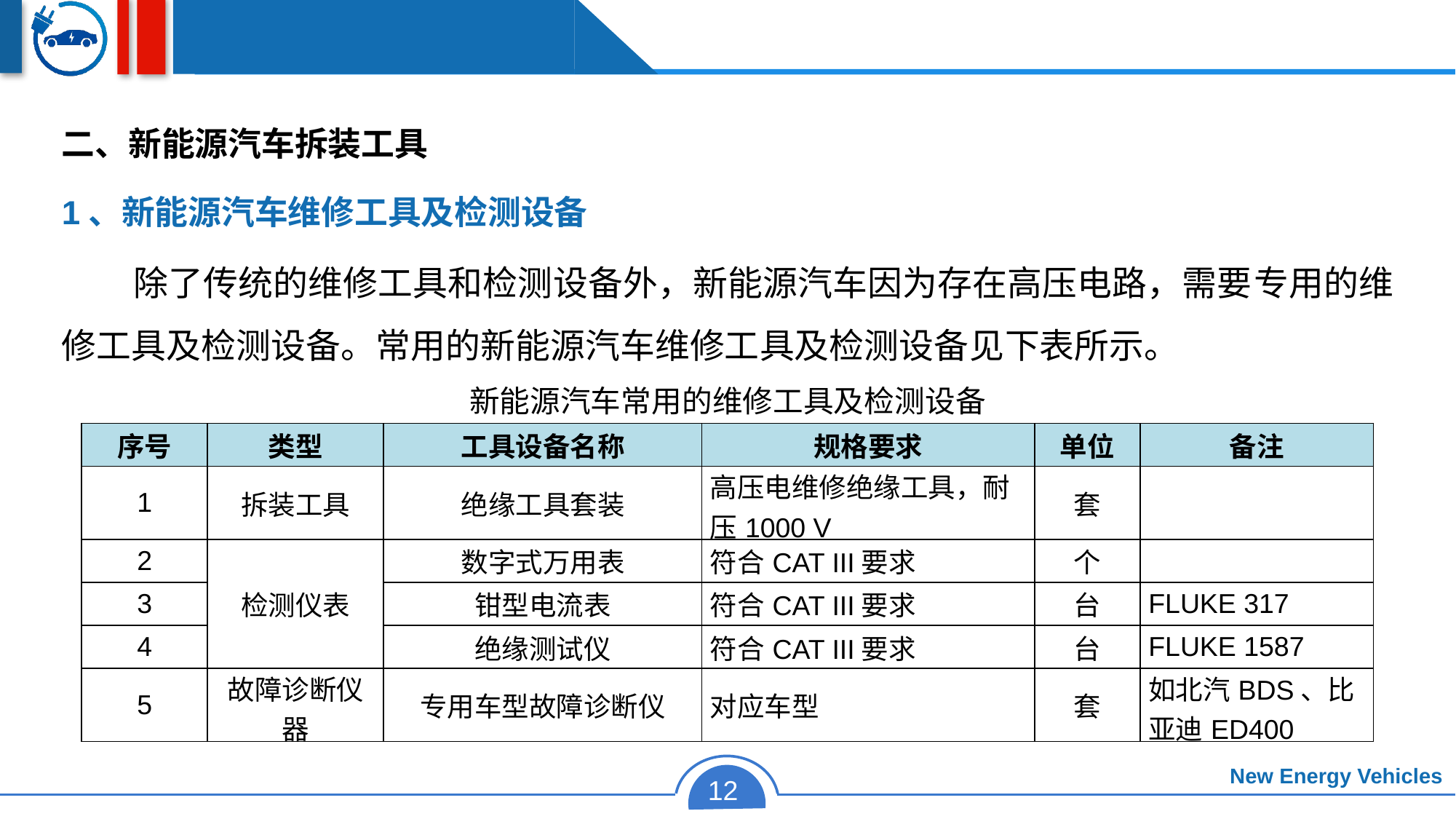

二、新能源汽车拆装工具
1、新能源汽车维修工具及检测设备
        除了传统的维修工具和检测设备外，新能源汽车因为存在高压电路，需要专用的维修工具及检测设备。常用的新能源汽车维修工具及检测设备见下表所示。
新能源汽车常用的维修工具及检测设备
| 序号 | 类型 | 工具设备名称 | 规格要求 | 单位 | 备注 |
| --- | --- | --- | --- | --- | --- |
| 1 | 拆装工具 | 绝缘工具套装 | 高压电维修绝缘工具，耐压1000 V | 套 |  |
| 2 | 检测仪表 | 数字式万用表 | 符合CAT III要求 | 个 |  |
| 3 |  | 钳型电流表 | 符合CAT III要求 | 台 | FLUKE 317 |
| 4 |  | 绝缘测试仪 | 符合CAT III要求 | 台 | FLUKE 1587 |
| 5 | 故障诊断仪器 | 专用车型故障诊断仪 | 对应车型 | 套 | 如北汽BDS、比亚迪ED400 |